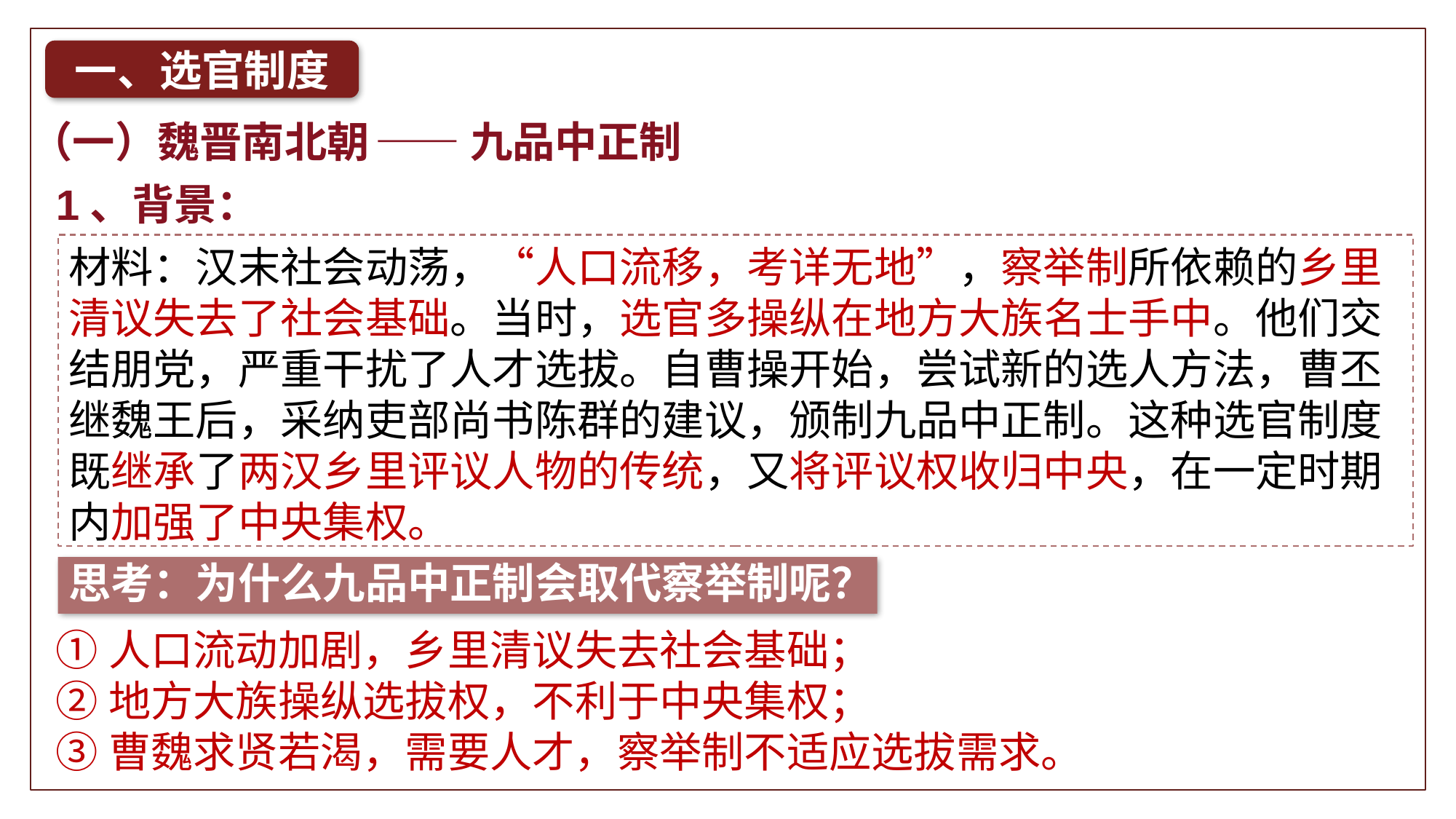

一、选官制度
（一）魏晋南北朝
——九品中正制
1、背景：
材料：汉末社会动荡，“人口流移，考详无地”，察举制所依赖的乡里清议失去了社会基础。当时，选官多操纵在地方大族名士手中。他们交结朋党，严重干扰了人才选拔。自曹操开始，尝试新的选人方法，曹丕继魏王后，采纳吏部尚书陈群的建议，颁制九品中正制。这种选官制度既继承了两汉乡里评议人物的传统，又将评议权收归中央，在一定时期内加强了中央集权。
思考：为什么九品中正制会取代察举制呢？
①人口流动加剧，乡里清议失去社会基础；
②地方大族操纵选拔权，不利于中央集权；
③曹魏求贤若渴，需要人才，察举制不适应选拔需求。